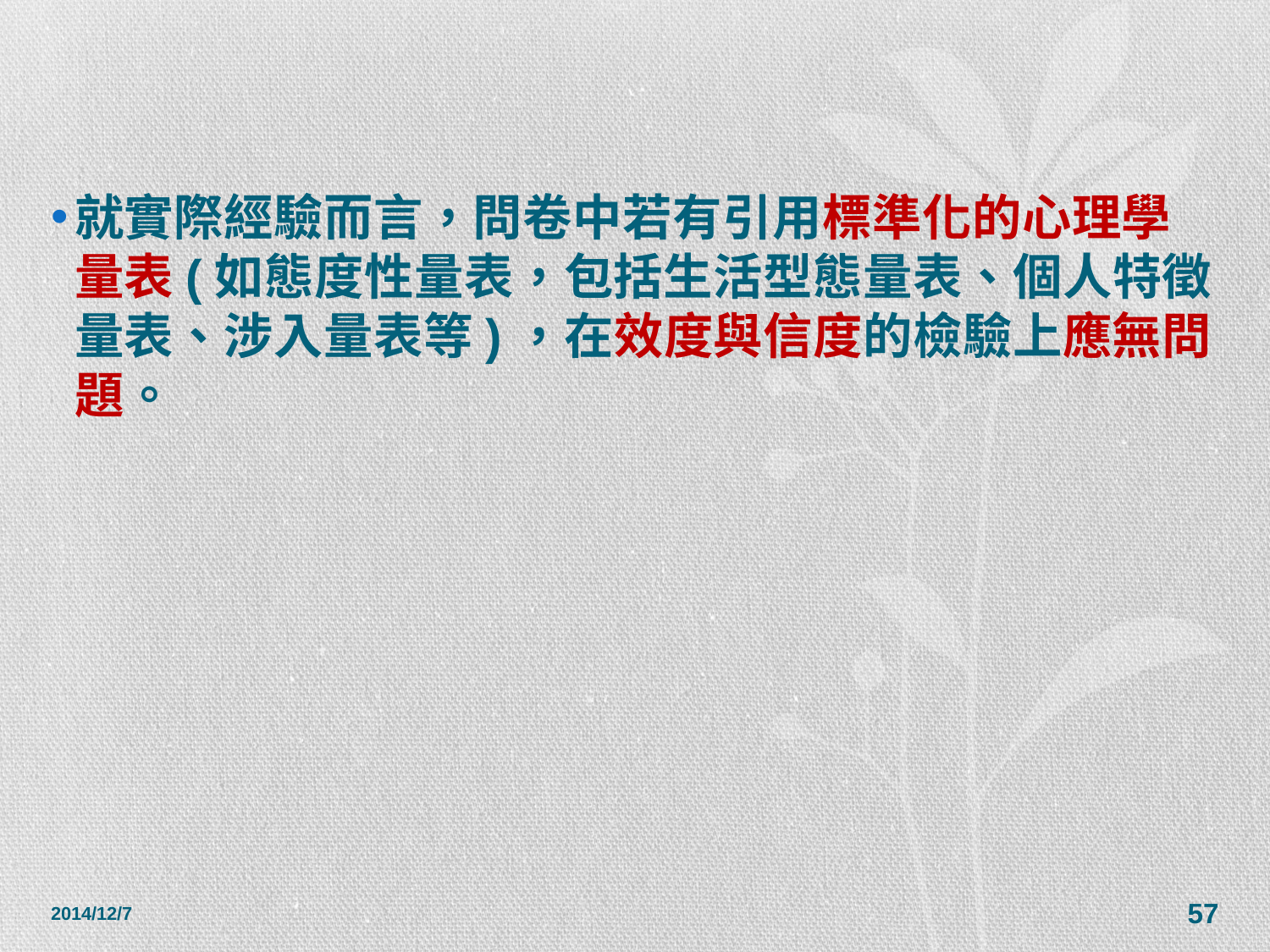

#
就實際經驗而言，問卷中若有引用標準化的心理學量表(如態度性量表，包括生活型態量表、個人特徵量表、涉入量表等)，在效度與信度的檢驗上應無問題。
2014/12/7
57